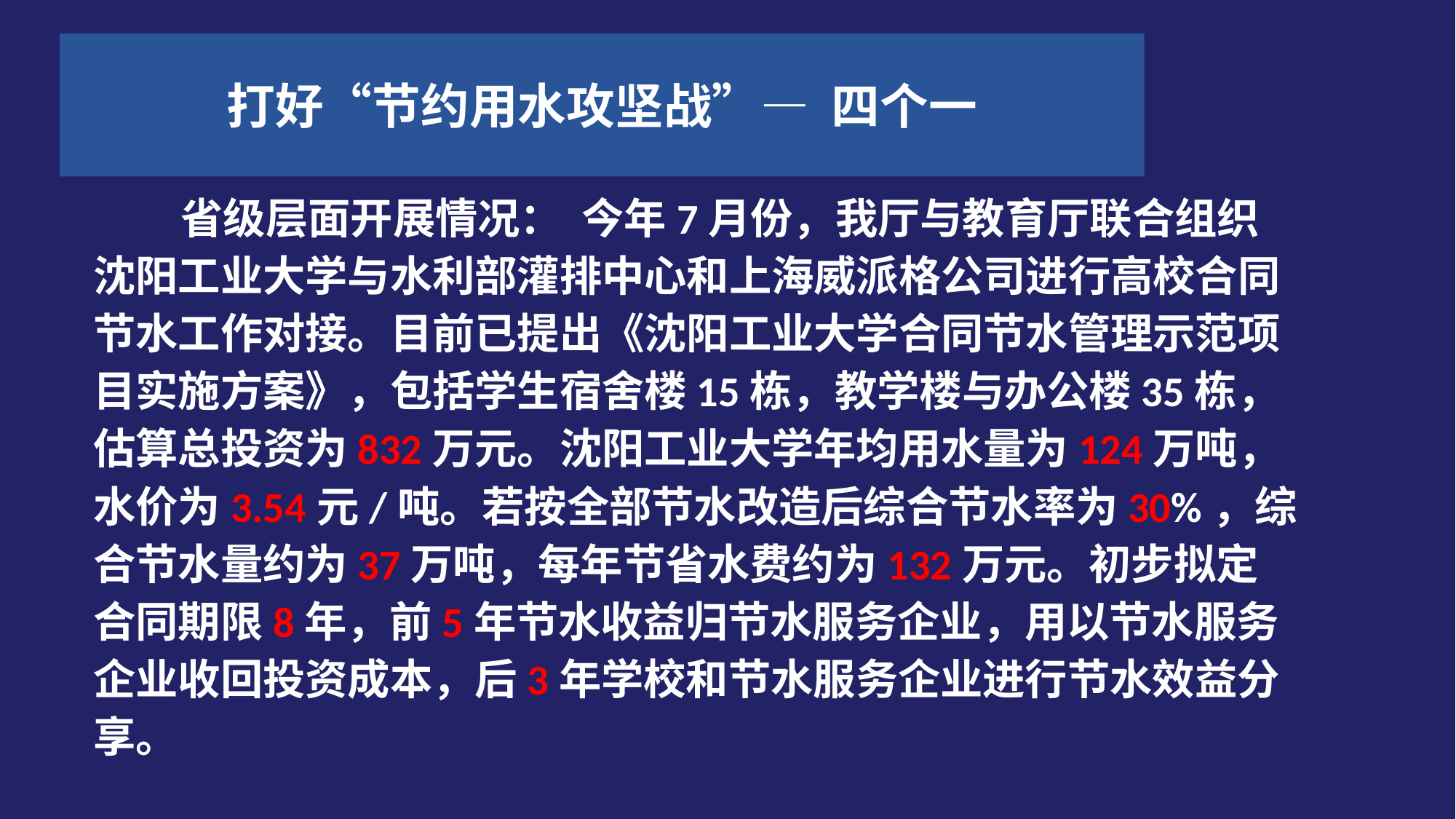

打好“节约用水攻坚战”—  四个一
   省级层面开展情况：  今年7月份，我厅与教育厅联合组织沈阳工业大学与水利部灌排中心和上海威派格公司进行高校合同节水工作对接。目前已提出《沈阳工业大学合同节水管理示范项目实施方案》，包括学生宿舍楼15栋，教学楼与办公楼35栋，估算总投资为832万元。沈阳工业大学年均用水量为124万吨，水价为3.54元/吨。若按全部节水改造后综合节水率为30%，综合节水量约为37万吨，每年节省水费约为132万元。初步拟定合同期限8年，前5年节水收益归节水服务企业，用以节水服务企业收回投资成本，后3年学校和节水服务企业进行节水效益分享。